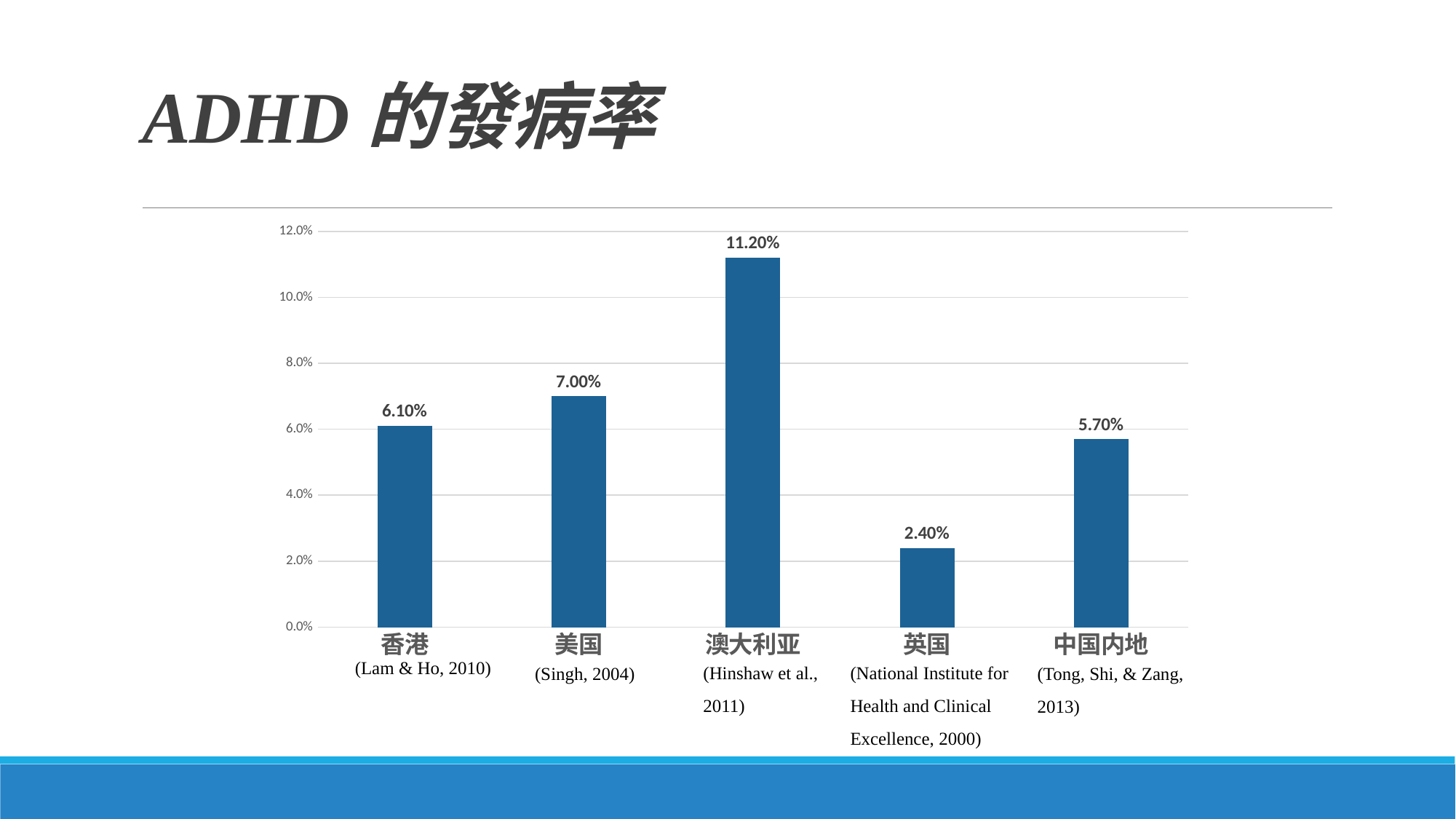

# ADHD的發病率

### Chart

| Category |  |
|---|---|
| 香港 | 0.06100000000000001 |
| 美国 | 0.07000000000000002 |
| 澳大利亚 | 0.112 |
| 英国 | 0.024 |
| 中国内地 | 0.057000000000000016 |
(Singh, 2004)
(Hinshaw et al., 2011)
(National Institute for Health and Clinical Excellence, 2000)
(Tong, Shi, & Zang, 2013)
(Lam & Ho, 2010)